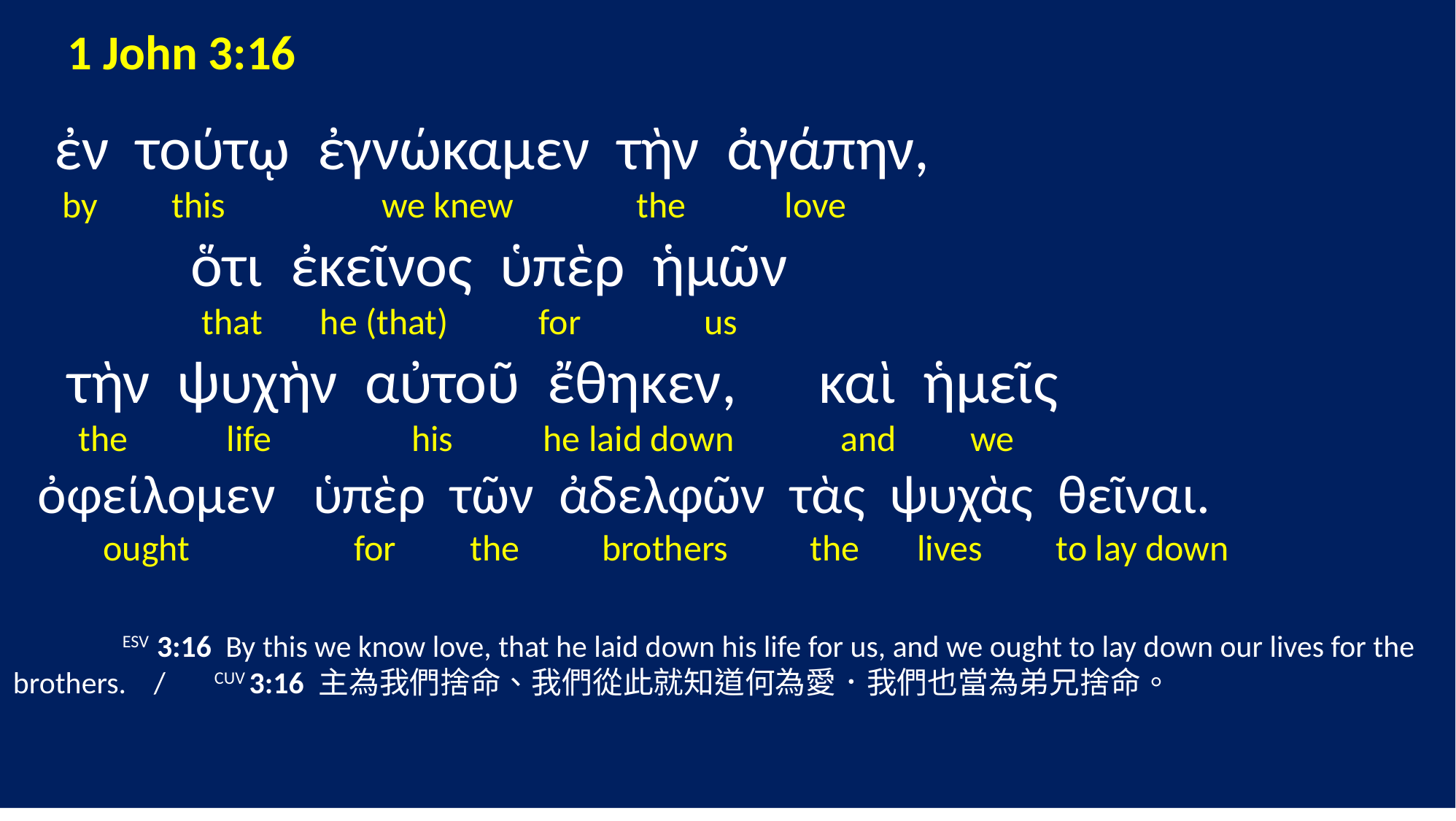

1 John 3:16

   ἐν  τούτῳ  ἐγνώκαμεν  τὴν  ἀγάπην,
      by         this                   we knew               the            love
             ὅτι  ἐκεῖνος  ὑπὲρ  ἡμῶν
                       that       he (that)           for               us
    τὴν  ψυχὴν  αὐτοῦ  ἔθηκεν,      καὶ  ἡμεῖς
        the            life                 his           he laid down             and         we
  ὀφείλομεν   ὑπὲρ  τῶν  ἀδελφῶν  τὰς  ψυχὰς  θεῖναι.
           ought                    for         the          brothers          the       lives         to lay down

	ESV  3:16  By this we know love, that he laid down his life for us, and we ought to lay down our lives for the brothers.    /       CUV 3:16 主為我們捨命、我們從此就知道何為愛．我們也當為弟兄捨命。